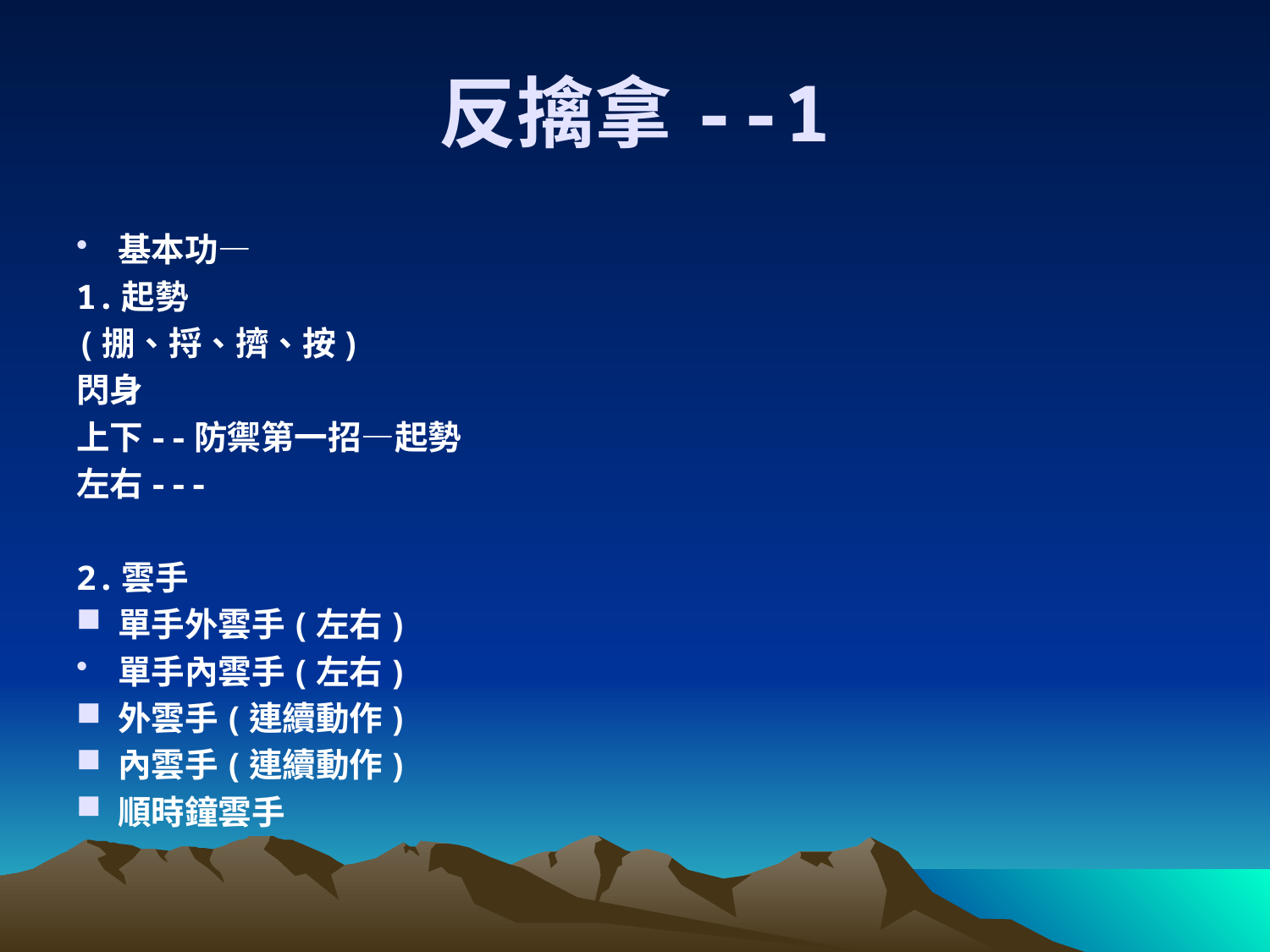

# 反擒拿--1
基本功—
1.起勢
(掤、捋、擠、按)
閃身
上下--防禦第一招—起勢
左右---

2.雲手
單手外雲手(左右)
單手內雲手(左右)
外雲手(連續動作)
內雲手(連續動作)
順時鐘雲手